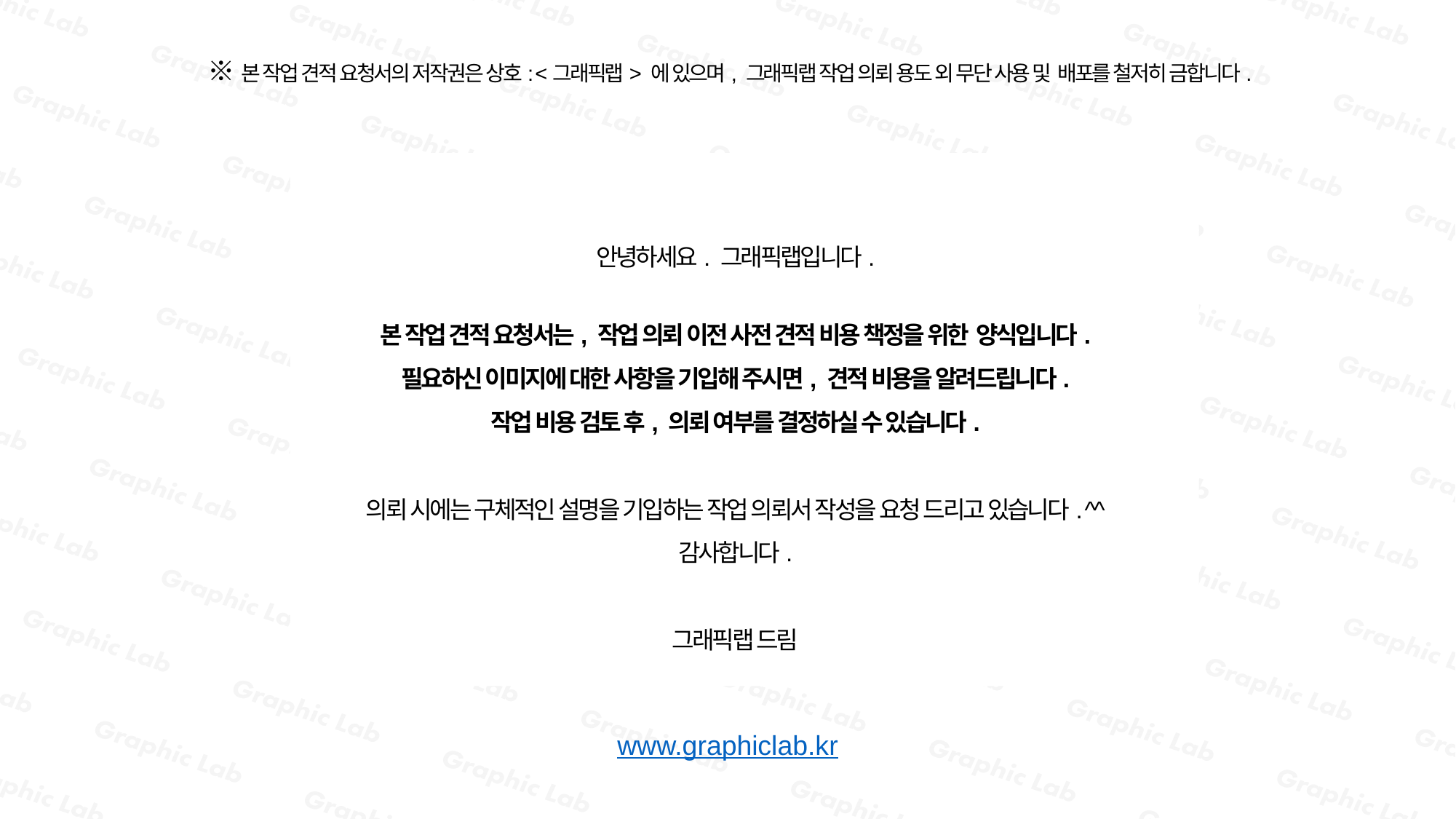

※본 작업 견적 요청서의 저작권은 상호: <그래픽랩> 에 있으며, 그래픽랩 작업 의뢰 용도 외 무단 사용 및  배포를 철저히 금합니다.

안녕하세요. 그래픽랩입니다.

본 작업 견적 요청서는, 작업 의뢰 이전 사전 견적 비용 책정을 위한  양식입니다.
필요하신 이미지에 대한 사항을 기입해 주시면, 견적 비용을 알려드립니다.
작업 비용 검토 후, 의뢰 여부를 결정하실 수 있습니다.

의뢰 시에는 구체적인 설명을 기입하는 작업 의뢰서 작성을 요청 드리고 있습니다. ^^
감사합니다.

그래픽랩 드림

www.graphiclab.kr